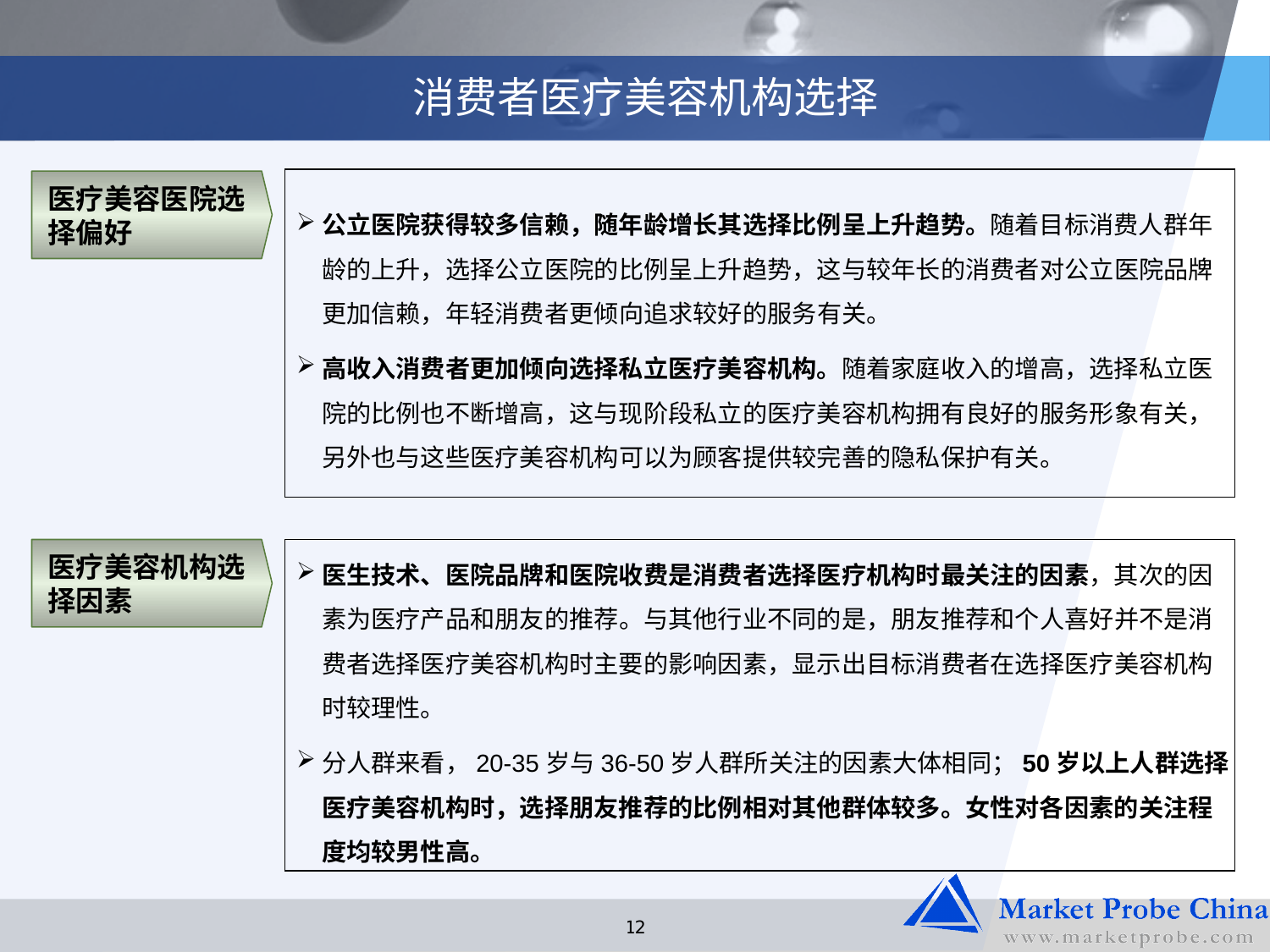

# 消费者医疗美容机构选择
公立医院获得较多信赖，随年龄增长其选择比例呈上升趋势。随着目标消费人群年龄的上升，选择公立医院的比例呈上升趋势，这与较年长的消费者对公立医院品牌更加信赖，年轻消费者更倾向追求较好的服务有关。
高收入消费者更加倾向选择私立医疗美容机构。随着家庭收入的增高，选择私立医院的比例也不断增高，这与现阶段私立的医疗美容机构拥有良好的服务形象有关，另外也与这些医疗美容机构可以为顾客提供较完善的隐私保护有关。
医疗美容医院选择偏好
医疗美容机构选择因素
医生技术、医院品牌和医院收费是消费者选择医疗机构时最关注的因素，其次的因素为医疗产品和朋友的推荐。与其他行业不同的是，朋友推荐和个人喜好并不是消费者选择医疗美容机构时主要的影响因素，显示出目标消费者在选择医疗美容机构时较理性。
分人群来看，20-35岁与36-50岁人群所关注的因素大体相同；50岁以上人群选择医疗美容机构时，选择朋友推荐的比例相对其他群体较多。女性对各因素的关注程度均较男性高。
12